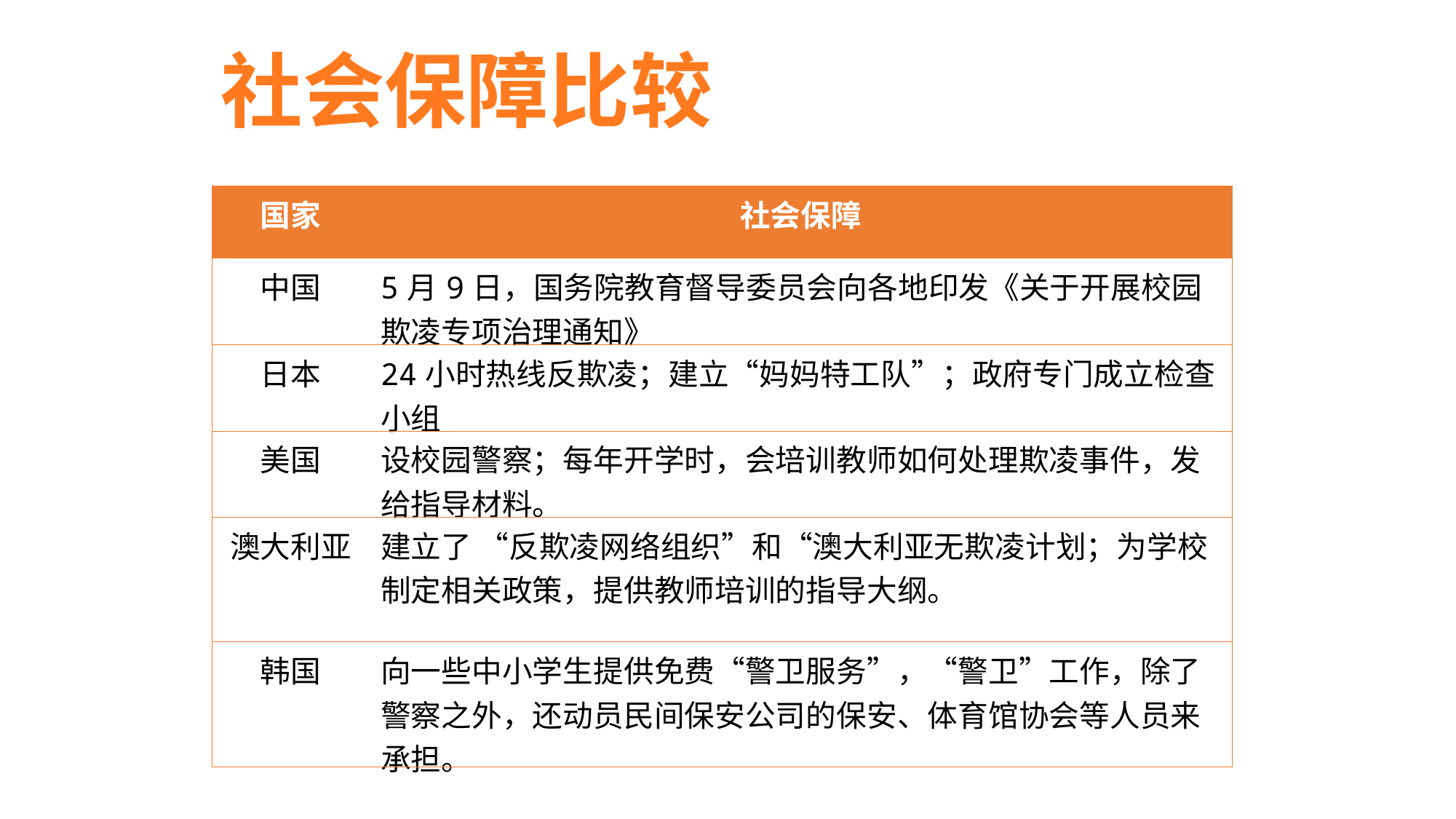

社会保障比较
| 国家 | 社会保障 |
| --- | --- |
| 中国 | 5月9日，国务院教育督导委员会向各地印发《关于开展校园欺凌专项治理通知》 |
| 日本 | 24小时热线反欺凌；建立“妈妈特工队”；政府专门成立检查小组 |
| 美国 | 设校园警察；每年开学时，会培训教师如何处理欺凌事件，发给指导材料。 |
| 澳大利亚 | 建立了 “反欺凌网络组织”和“澳大利亚无欺凌计划；为学校制定相关政策，提供教师培训的指导大纲。 |
| 韩国 | 向一些中小学生提供免费“警卫服务”，“警卫”工作，除了警察之外，还动员民间保安公司的保安、体育馆协会等人员来承担。 |